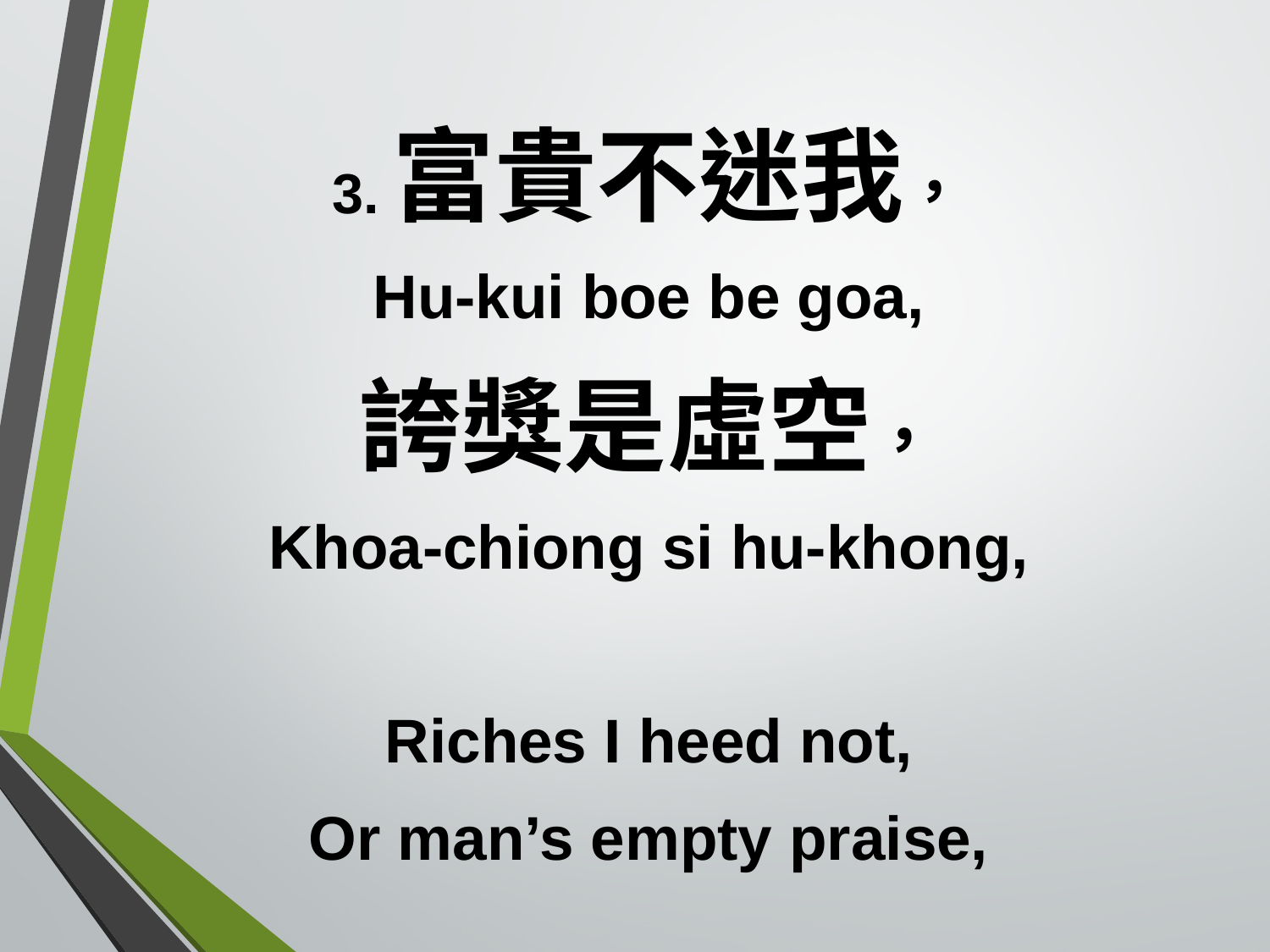

3.富貴不迷我，
Hu-kui boe be goa,
誇獎是虛空，
Khoa-chiong si hu-khong,

Riches I heed not,
Or man’s empty praise,